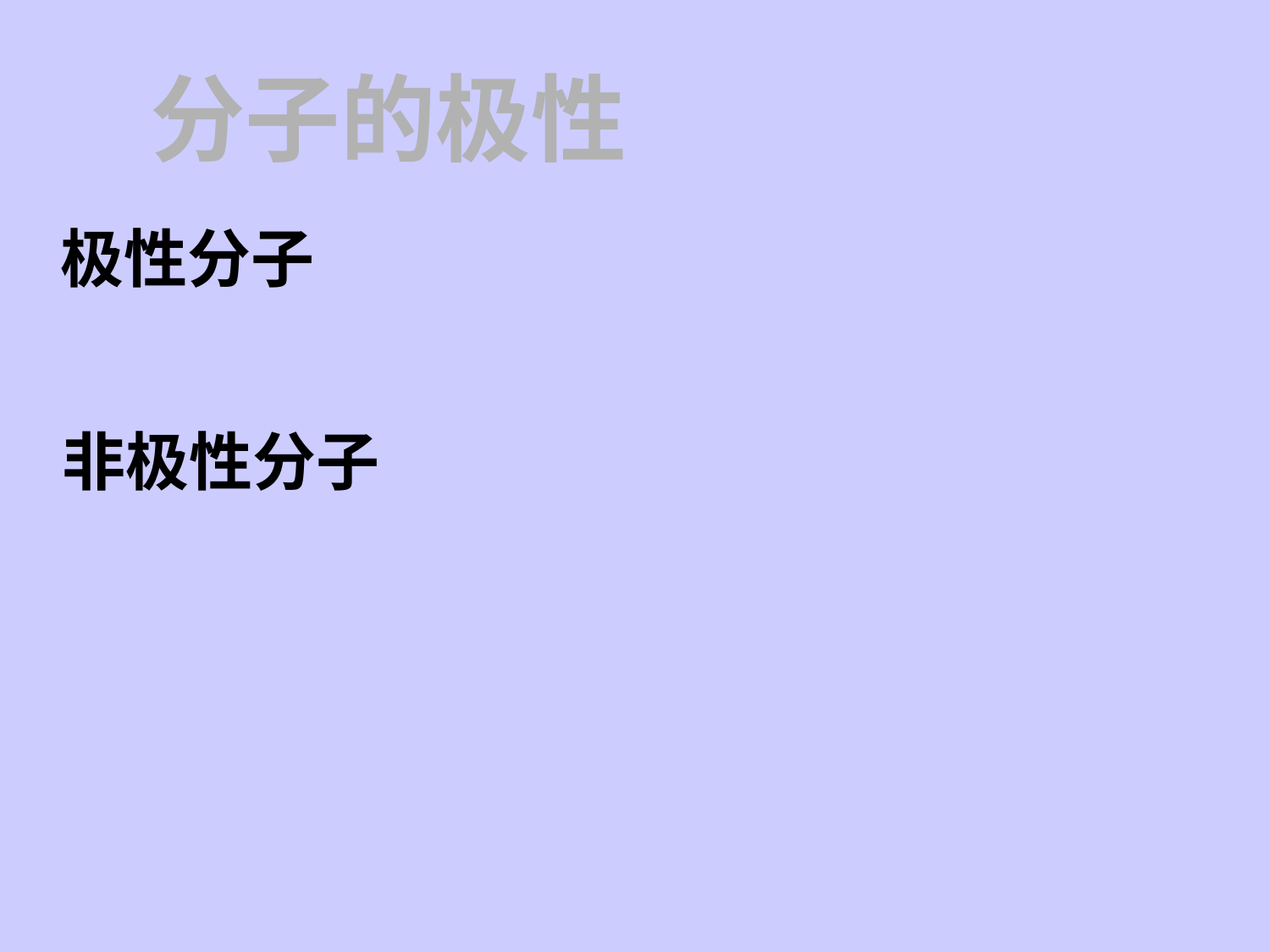

分子的极性
极性分子
  正电荷重心和负电荷重心不相重合的分子
非极性分子
  正电荷重心和负电荷重心相重合的分子